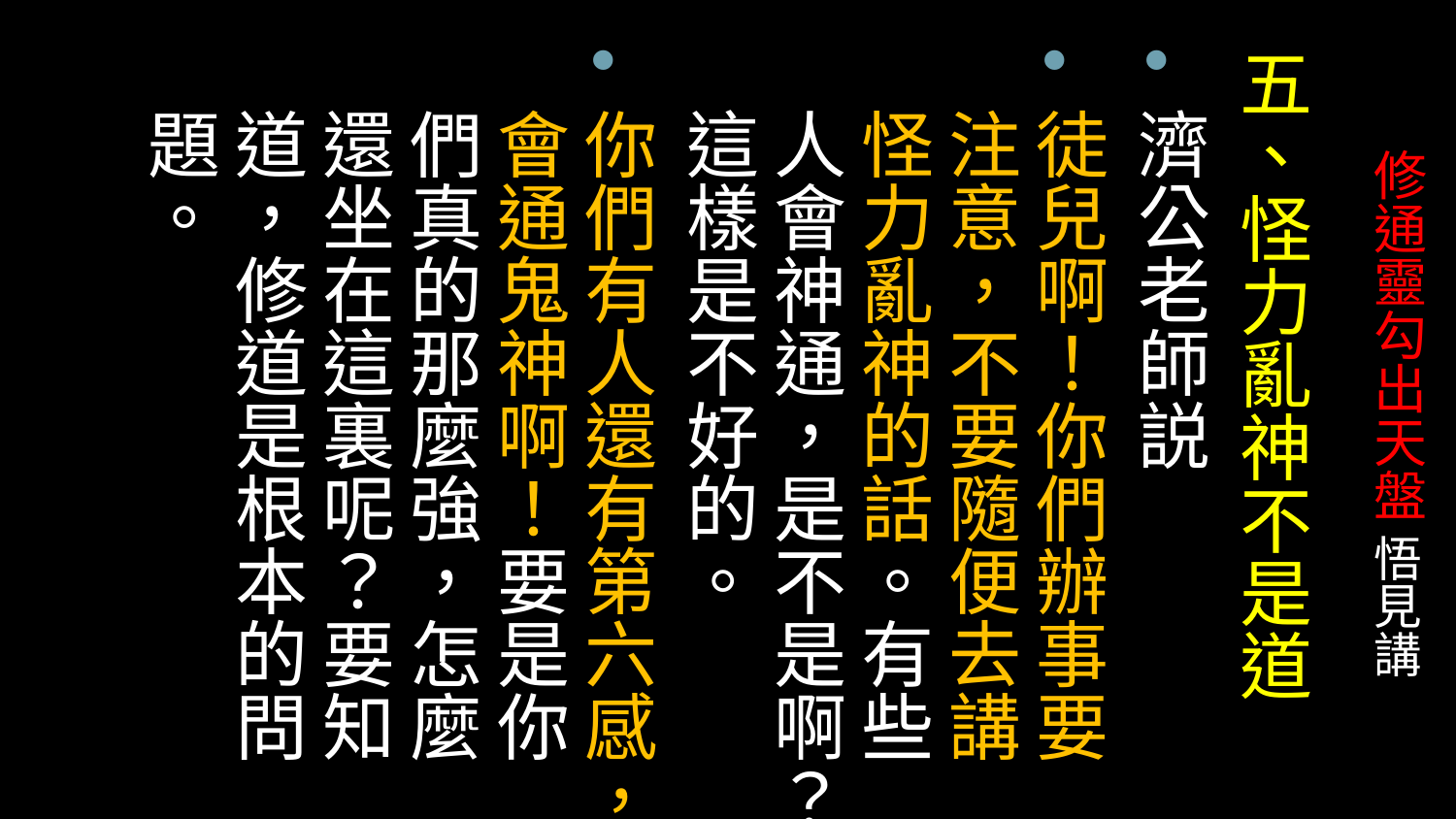

五、怪力亂神不是道
濟公老師説
徒兒啊！你們辦事要注意，不要隨便去講怪力亂神的話。有些人會神通，是不是啊？這樣是不好的。
你們有人還有第六感，會通鬼神啊！要是你們真的那麼強，怎麼還坐在這裏呢？要知道，修道是根本的問題。

# 修通靈勾出天盤 悟見講